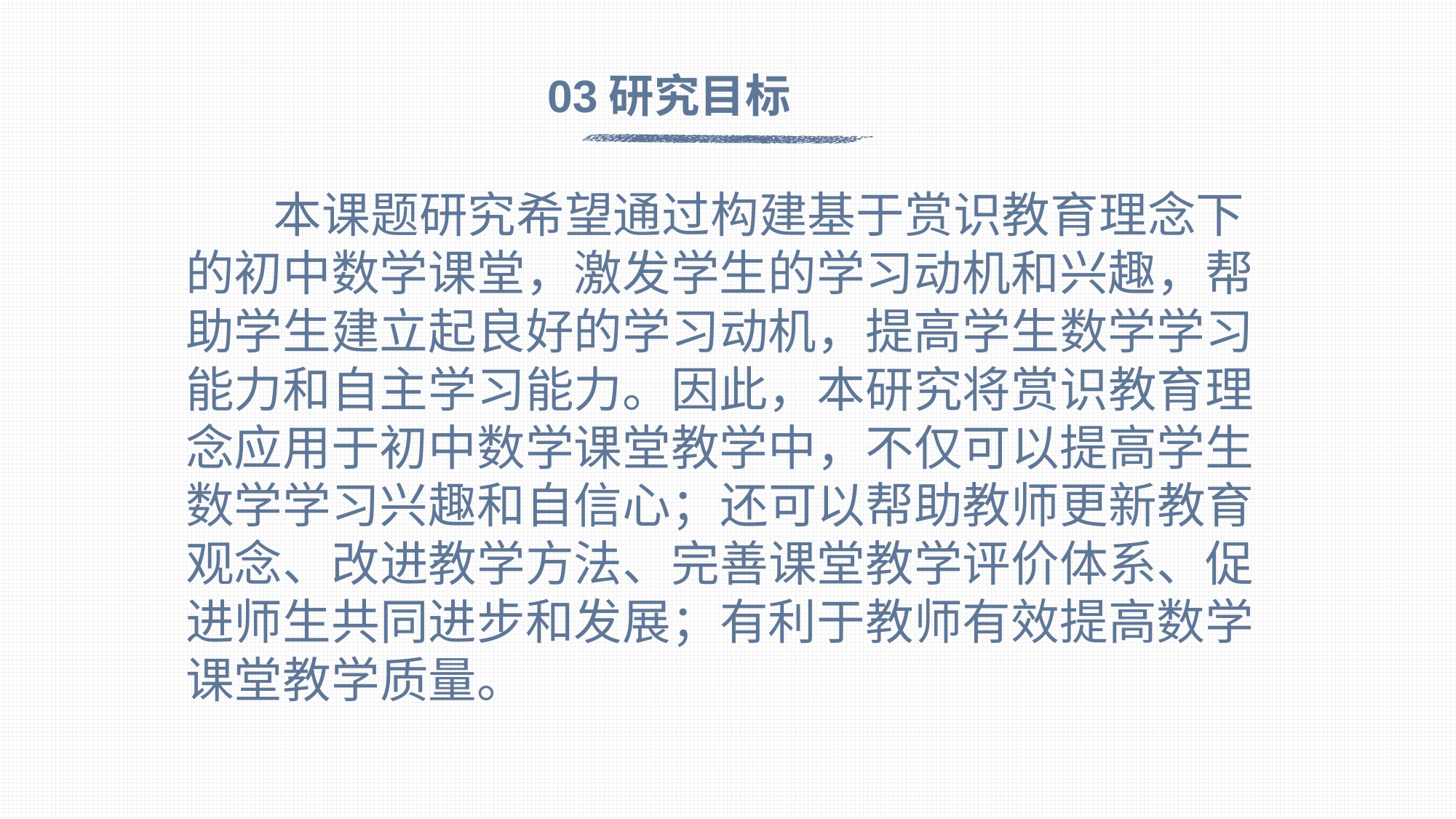

03研究目标

       本课题研究希望通过构建基于赏识教育理念下的初中数学课堂，激发学生的学习动机和兴趣，帮助学生建立起良好的学习动机，提高学生数学学习能力和自主学习能力。因此，本研究将赏识教育理念应用于初中数学课堂教学中，不仅可以提高学生数学学习兴趣和自信心；还可以帮助教师更新教育观念、改进教学方法、完善课堂教学评价体系、促进师生共同进步和发展；有利于教师有效提高数学课堂教学质量。